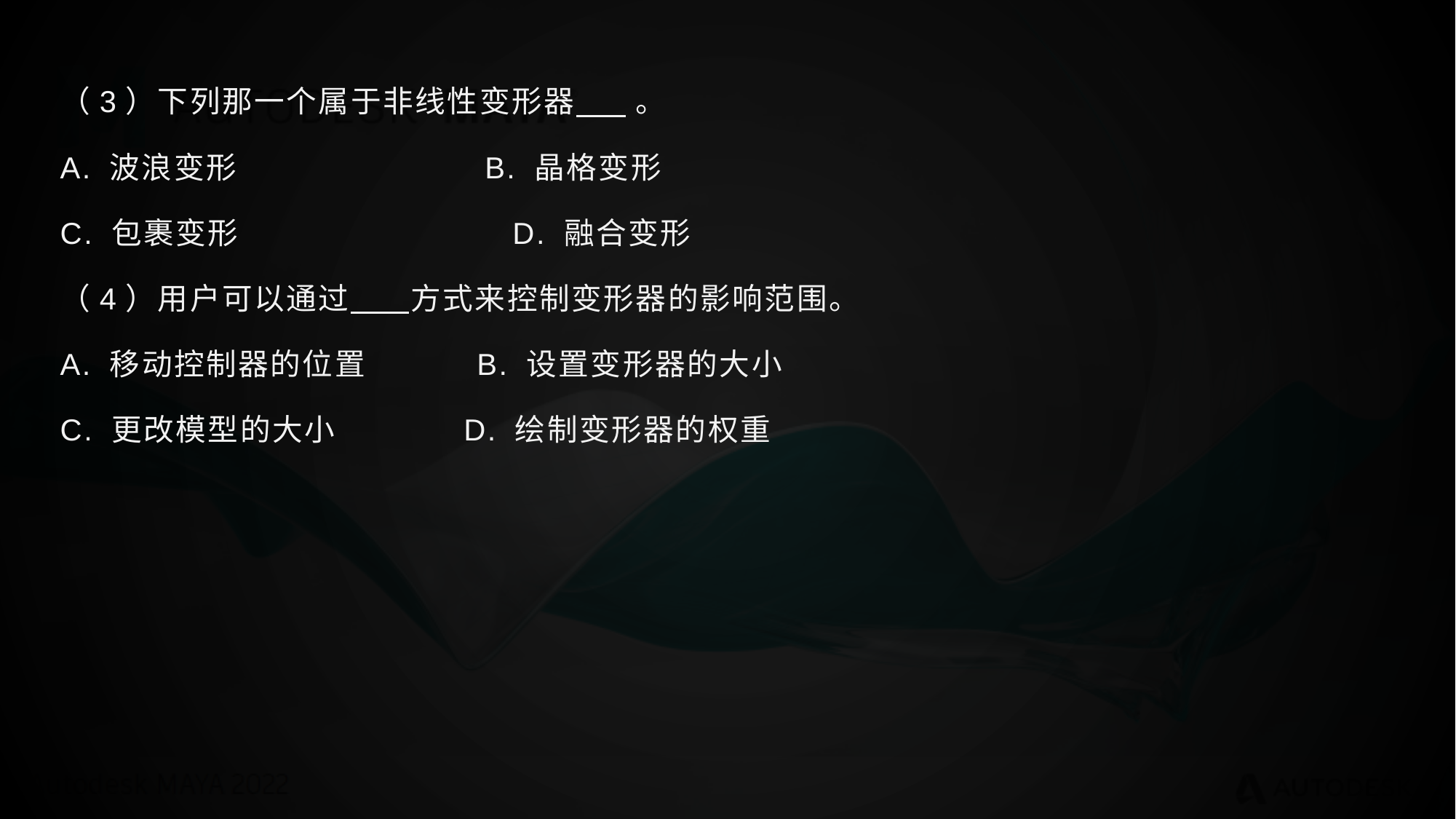

（3）下列那一个属于非线性变形器       。
A. 波浪变形                            B. 晶格变形
C. 包裹变形                         	 D. 融合变形
（4）用户可以通过       方式来控制变形器的影响范围。
A. 移动控制器的位置            B. 设置变形器的大小
C. 更改模型的大小              D. 绘制变形器的权重